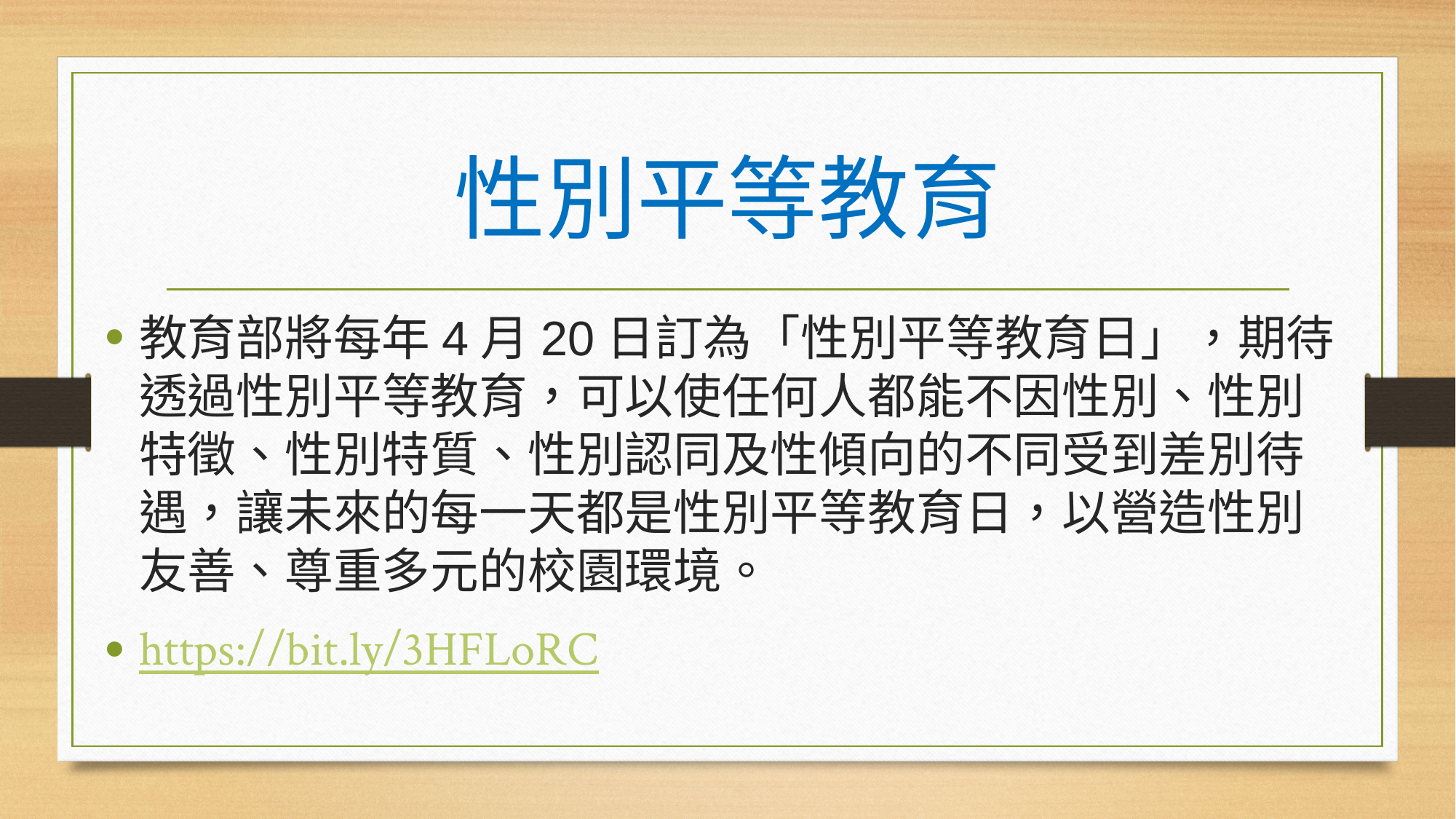

# 性別平等教育
教育部將每年4月20日訂為「性別平等教育日」，期待透過性別平等教育，可以使任何人都能不因性別、性別特徵、性別特質、性別認同及性傾向的不同受到差別待遇，讓未來的每一天都是性別平等教育日，以營造性別友善、尊重多元的校園環境。
https://bit.ly/3HFLoRC